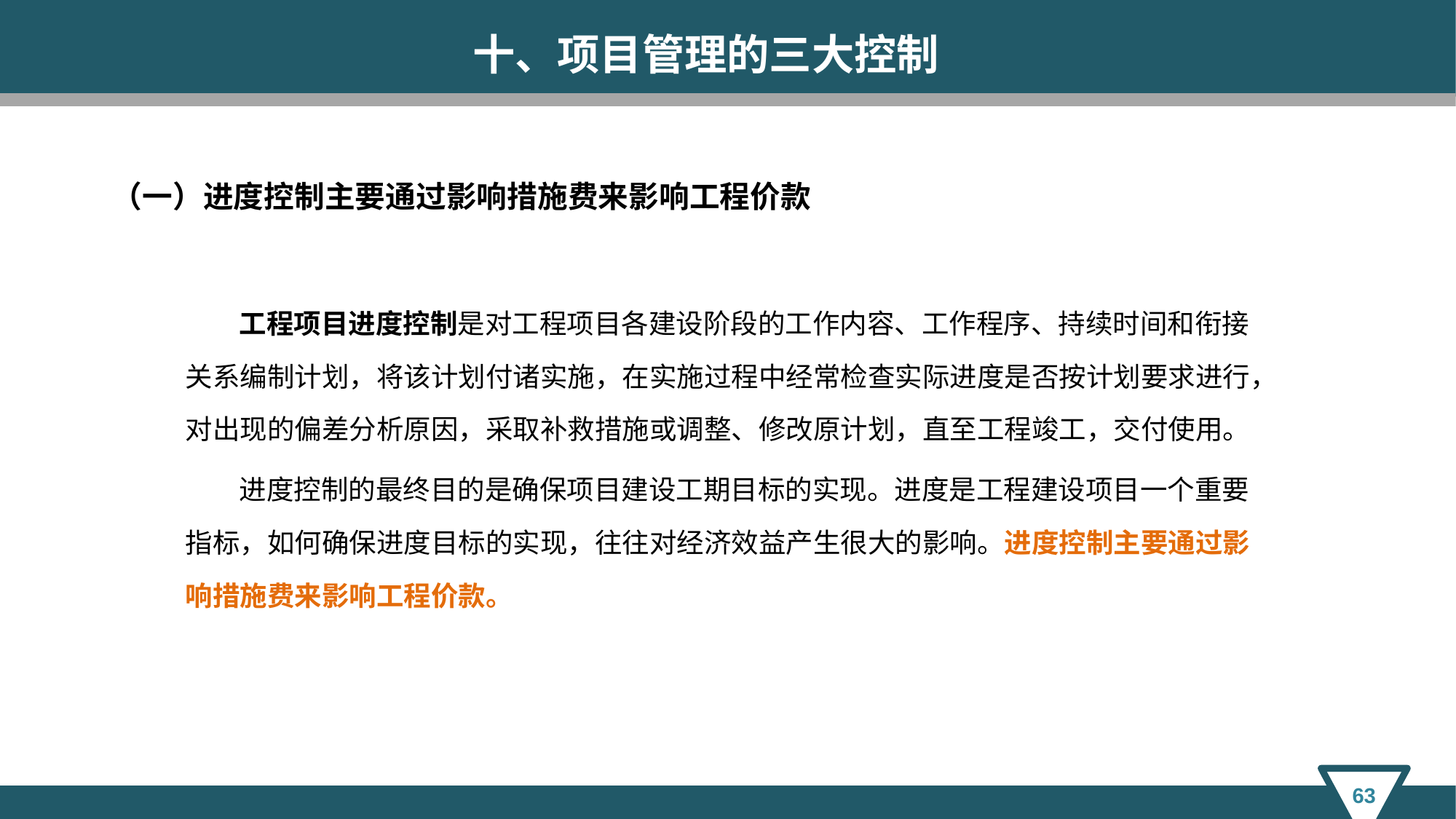

十、项目管理的三大控制
（一）进度控制主要通过影响措施费来影响工程价款
 工程项目进度控制是对工程项目各建设阶段的工作内容、工作程序、持续时间和衔接关系编制计划，将该计划付诸实施，在实施过程中经常检查实际进度是否按计划要求进行，对出现的偏差分析原因，采取补救措施或调整、修改原计划，直至工程竣工，交付使用。
 进度控制的最终目的是确保项目建设工期目标的实现。进度是工程建设项目一个重要指标，如何确保进度目标的实现，往往对经济效益产生很大的影响。进度控制主要通过影响措施费来影响工程价款。